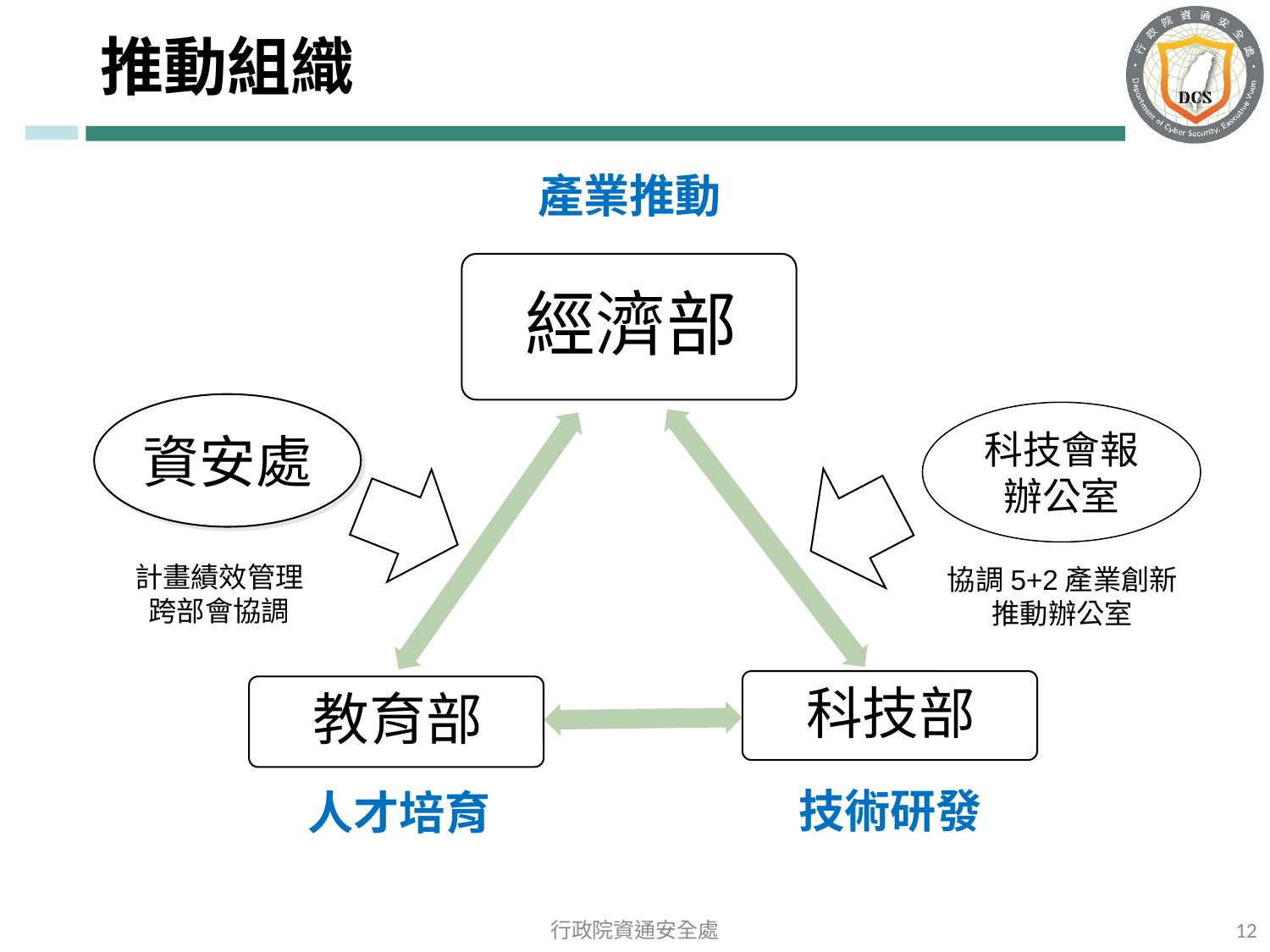

# 推動組織
產業推動
經濟部

科技部

教育部

資安處
科技會報
辦公室

計畫績效管理
跨部會協調
協調5+2產業創新
推動辦公室
技術研發
人才培育
12
行政院資通安全處